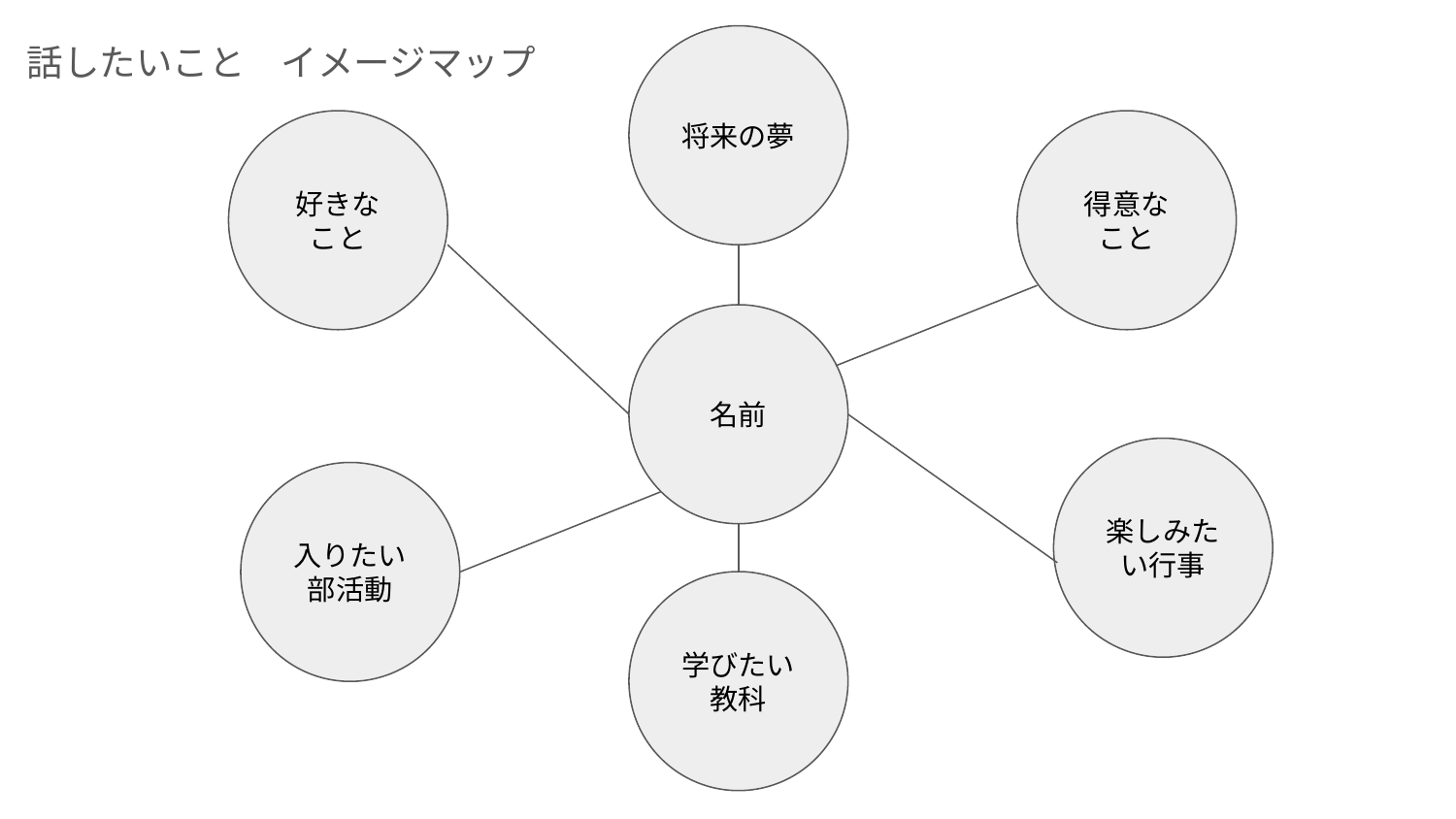

話したいこと　イメージマップ
将来の夢
好きな
こと
得意な
こと
名前
楽しみたい行事
入りたい部活動
学びたい教科